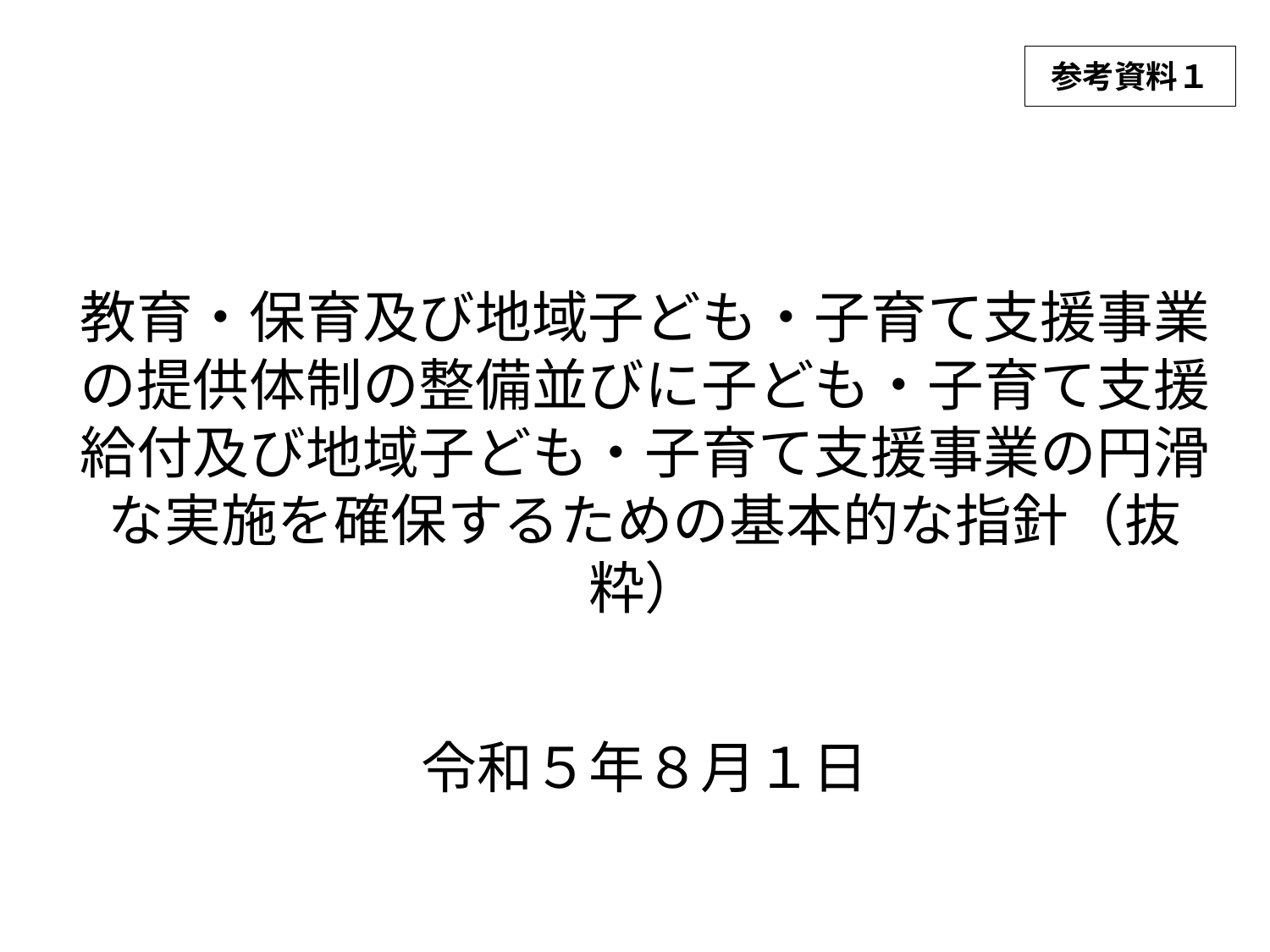

参考資料１
# 教育・保育及び地域子ども・子育て支援事業の提供体制の整備並びに子ども・子育て支援給付及び地域子ども・子育て支援事業の円滑な実施を確保するための基本的な指針（抜粋）
令和５年８月１日